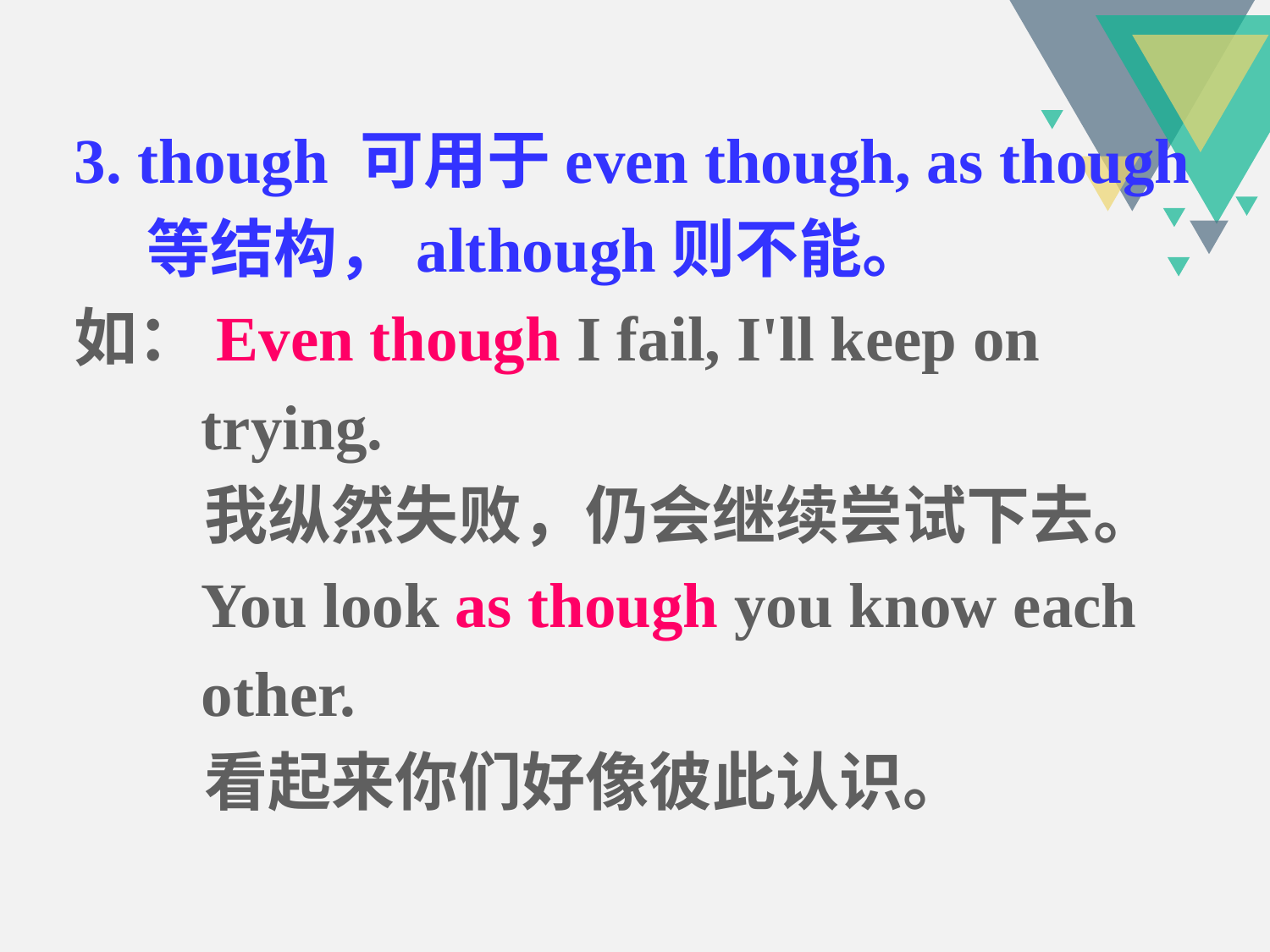

3. though 可用于even though, as though
    等结构，although则不能。
如：Even though I fail, I'll keep on
        trying.
        我纵然失败，仍会继续尝试下去。
        You look as though you know each
        other.
        看起来你们好像彼此认识。